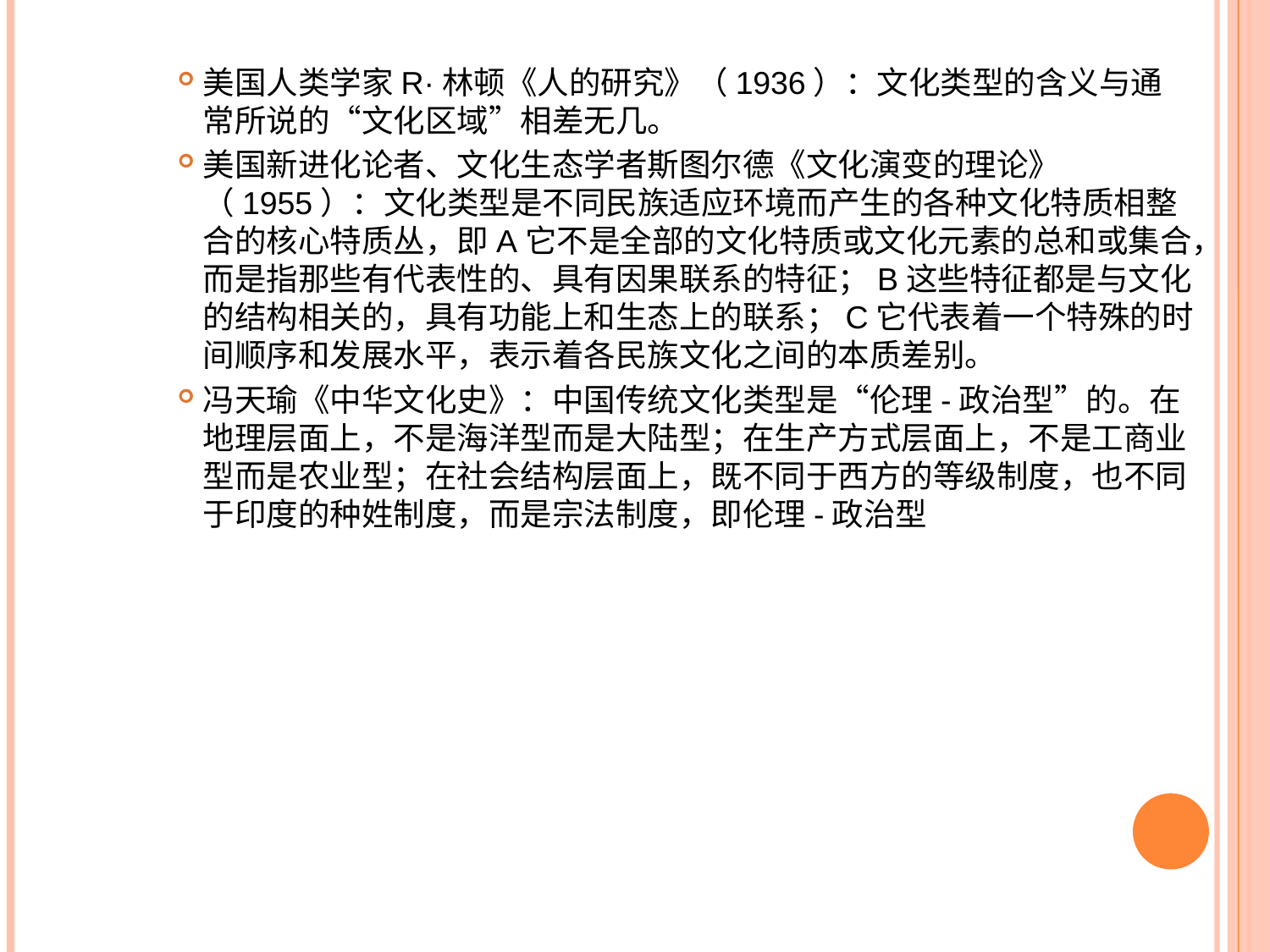

美国人类学家R·林顿《人的研究》（1936）：文化类型的含义与通常所说的“文化区域”相差无几。
美国新进化论者、文化生态学者斯图尔德《文化演变的理论》（1955）：文化类型是不同民族适应环境而产生的各种文化特质相整合的核心特质丛，即A它不是全部的文化特质或文化元素的总和或集合，而是指那些有代表性的、具有因果联系的特征；B这些特征都是与文化的结构相关的，具有功能上和生态上的联系；C它代表着一个特殊的时间顺序和发展水平，表示着各民族文化之间的本质差别。
冯天瑜《中华文化史》：中国传统文化类型是“伦理-政治型”的。在地理层面上，不是海洋型而是大陆型；在生产方式层面上，不是工商业型而是农业型；在社会结构层面上，既不同于西方的等级制度，也不同于印度的种姓制度，而是宗法制度，即伦理-政治型